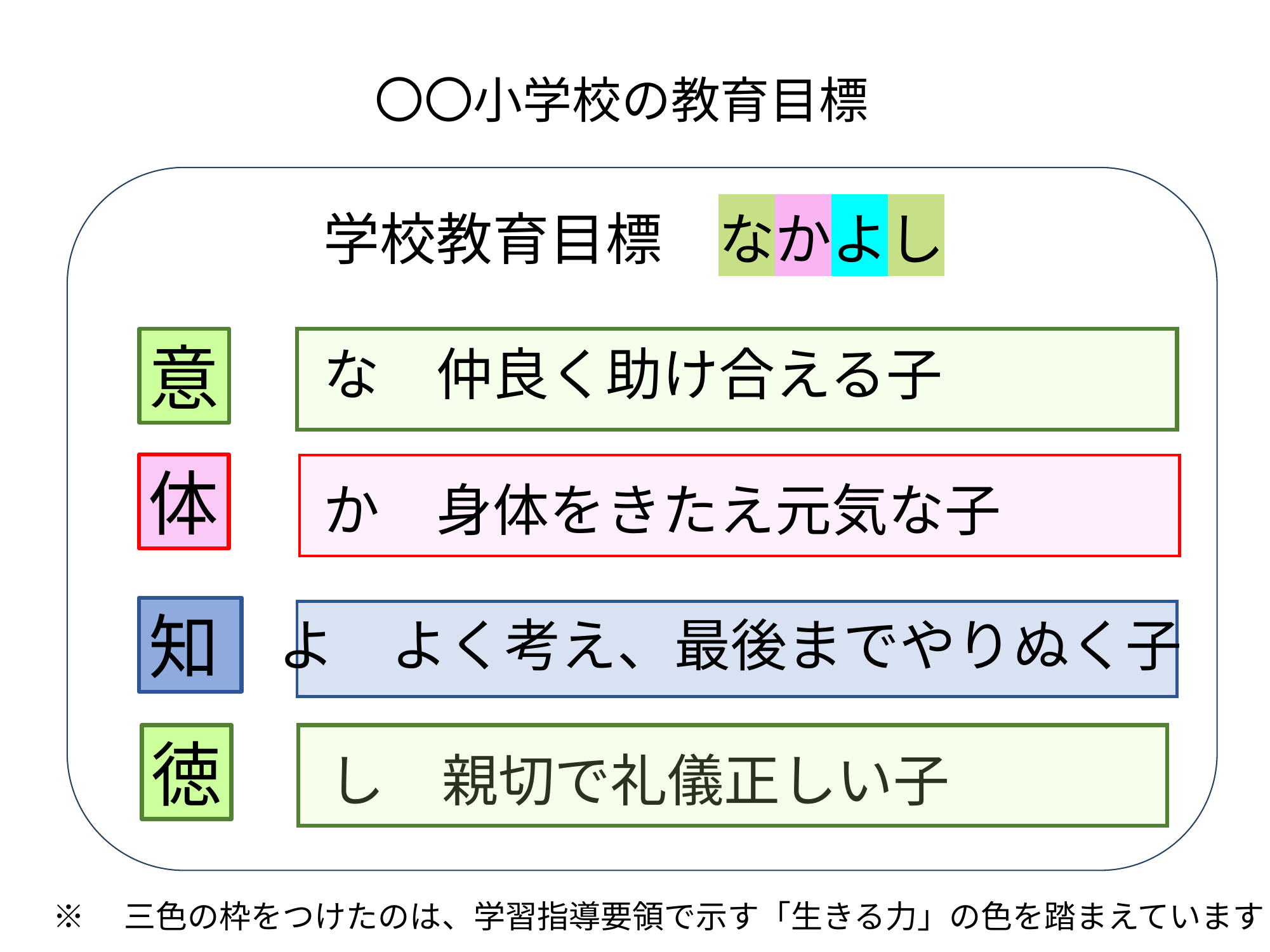

〇〇小学校の教育目標

　　　学校教育目標　なかよし

　　　な　仲良く助け合える子

　　　か　身体をきたえ元気な子

　  よ　よく考え、最後までやりぬく子

　 し　親切で礼儀正しい子

意

体

知

徳

※　三色の枠をつけたのは、学習指導要領で示す「生きる力」の色を踏まえています